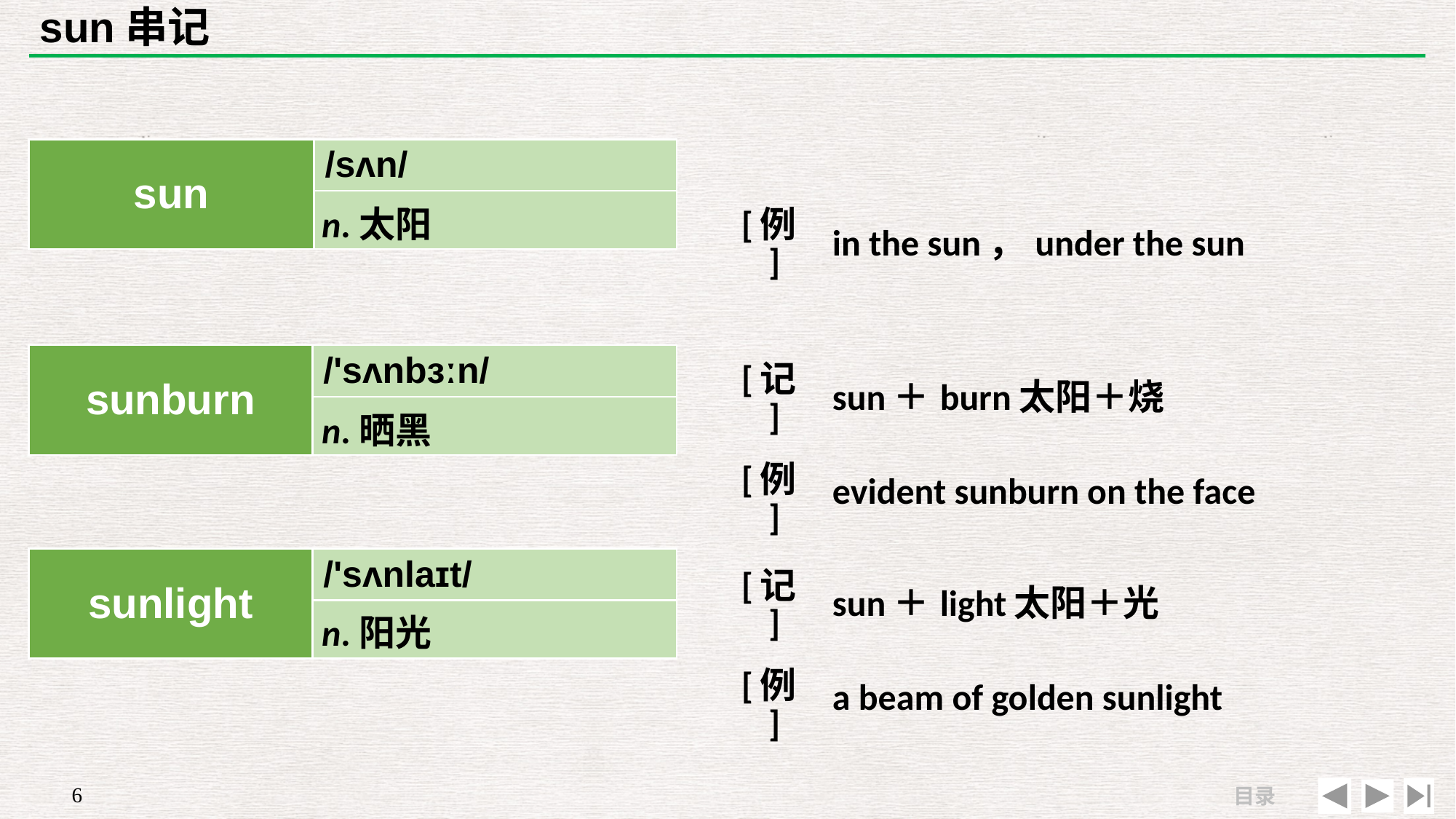

# sun串记

| sun | /sʌn/ |
| --- | --- |
|  |  |
|  |  |
| --- | --- |
| [例] | in the sun，under the sun |
n.太阳
| [记] | sun＋burn太阳＋烧 |
| --- | --- |
| [例] | evident sunburn on the face |
| sunburn | /'sʌnbɜːn/ |
| --- | --- |
|  |  |
n.晒黑
| sunlight | /'sʌnlaɪt/ |
| --- | --- |
|  |  |
| [记] | sun＋light太阳＋光 |
| --- | --- |
| [例] | a beam of golden sunlight |
n.阳光